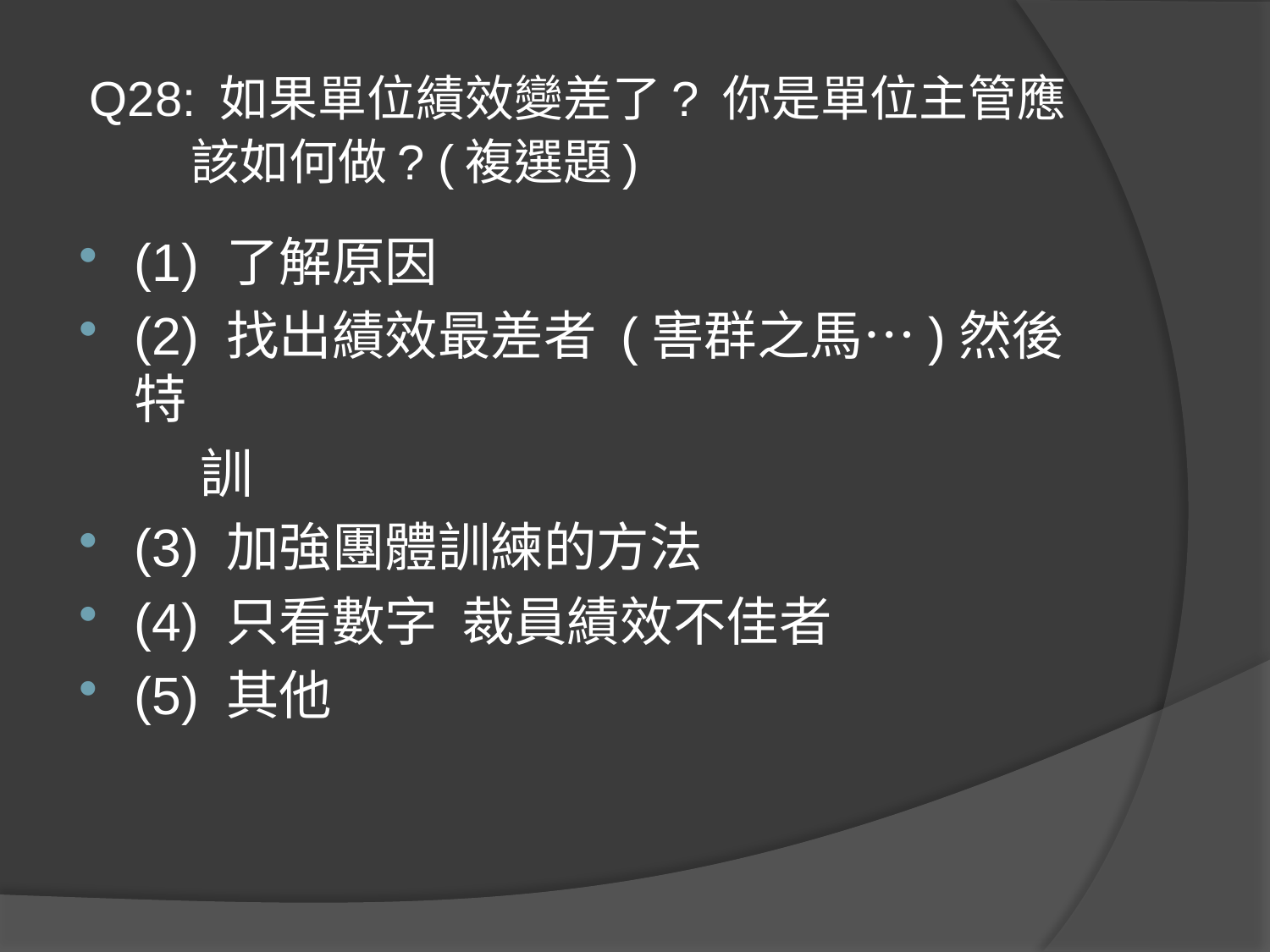

# Q28: 如果單位績效變差了? 你是單位主管應 該如何做? (複選題)
(1) 了解原因
(2) 找出績效最差者 (害群之馬…)然後特
         訓
(3) 加強團體訓練的方法
(4) 只看數字  裁員績效不佳者
(5) 其他